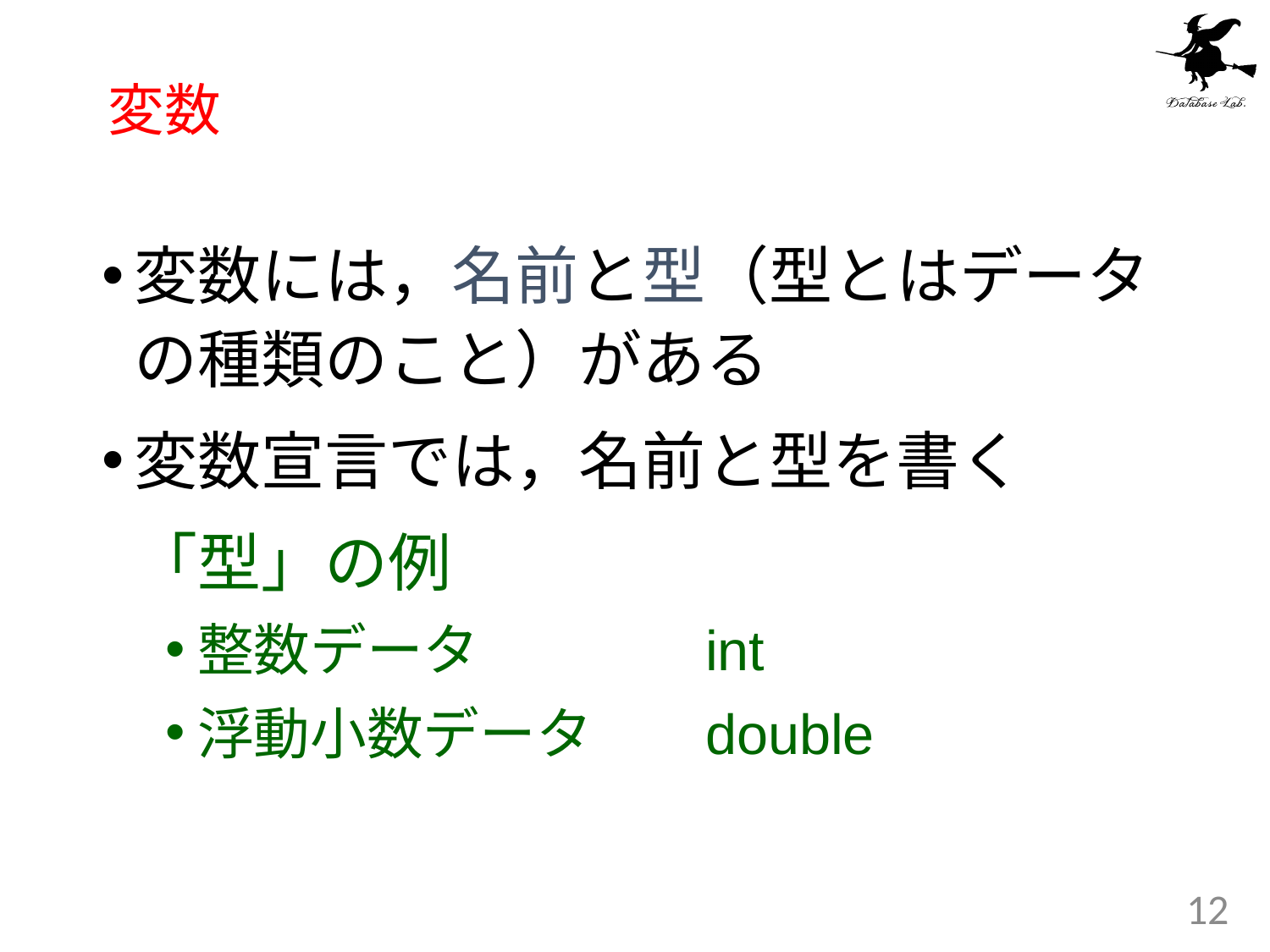

# 変数
変数には，名前と型（型とはデータの種類のこと）がある
変数宣言では，名前と型を書く
	「型」の例
整数データ		int
浮動小数データ 	double

12